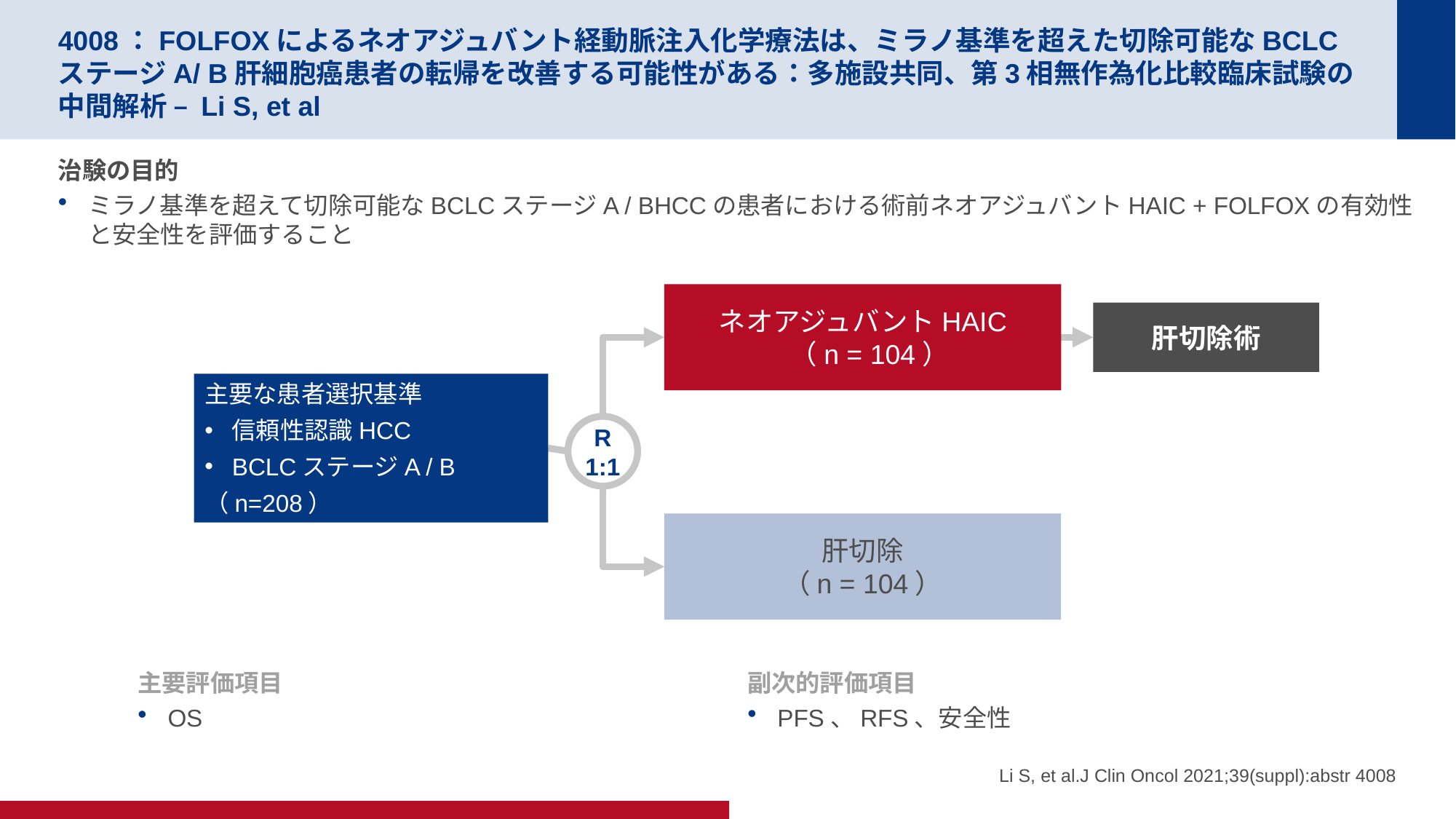

# 4008：FOLFOXによるネオアジュバント経動脈注入化学療法は、ミラノ基準を超えた切除可能なBCLCステージA/ B肝細胞癌患者の転帰を改善する可能性がある：多施設共同、第3相無作為化比較臨床試験の中間解析 – Li S, et al
治験の目的
ミラノ基準を超えて切除可能なBCLCステージA / BHCCの患者における術前ネオアジュバントHAIC + FOLFOXの有効性と安全性を評価すること
ネオアジュバントHAIC
 （n = 104）
肝切除術
主要な患者選択基準
信頼性認識HCC
BCLCステージA / B
（n=208）
R
1:1
肝切除
（n = 104）
主要評価項目
OS
副次的評価項目
PFS、RFS、安全性
Li S, et al.J Clin Oncol 2021;39(suppl):abstr 4008